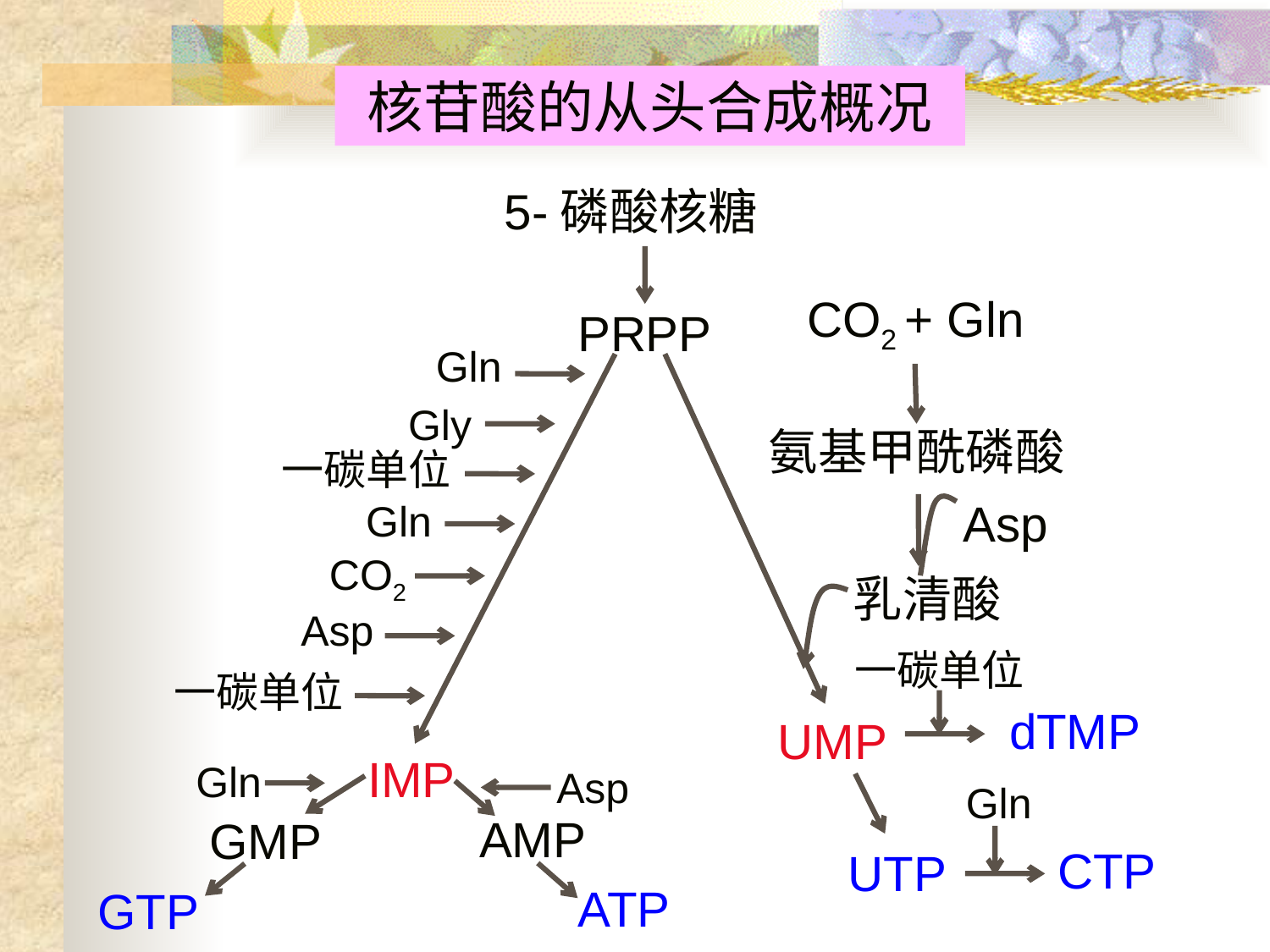

核苷酸的从头合成概况
5-磷酸核糖

PRPP
CO2 + Gln

氨基甲酰磷酸
Gln

IMP

UMP
Gly

一碳单位

Asp

乳清酸
Gln

CO2

Asp

一碳单位

一碳单位

dTMP

Gln

Asp

Gln

UTP

GMP

GTP

AMP

ATP
CTP